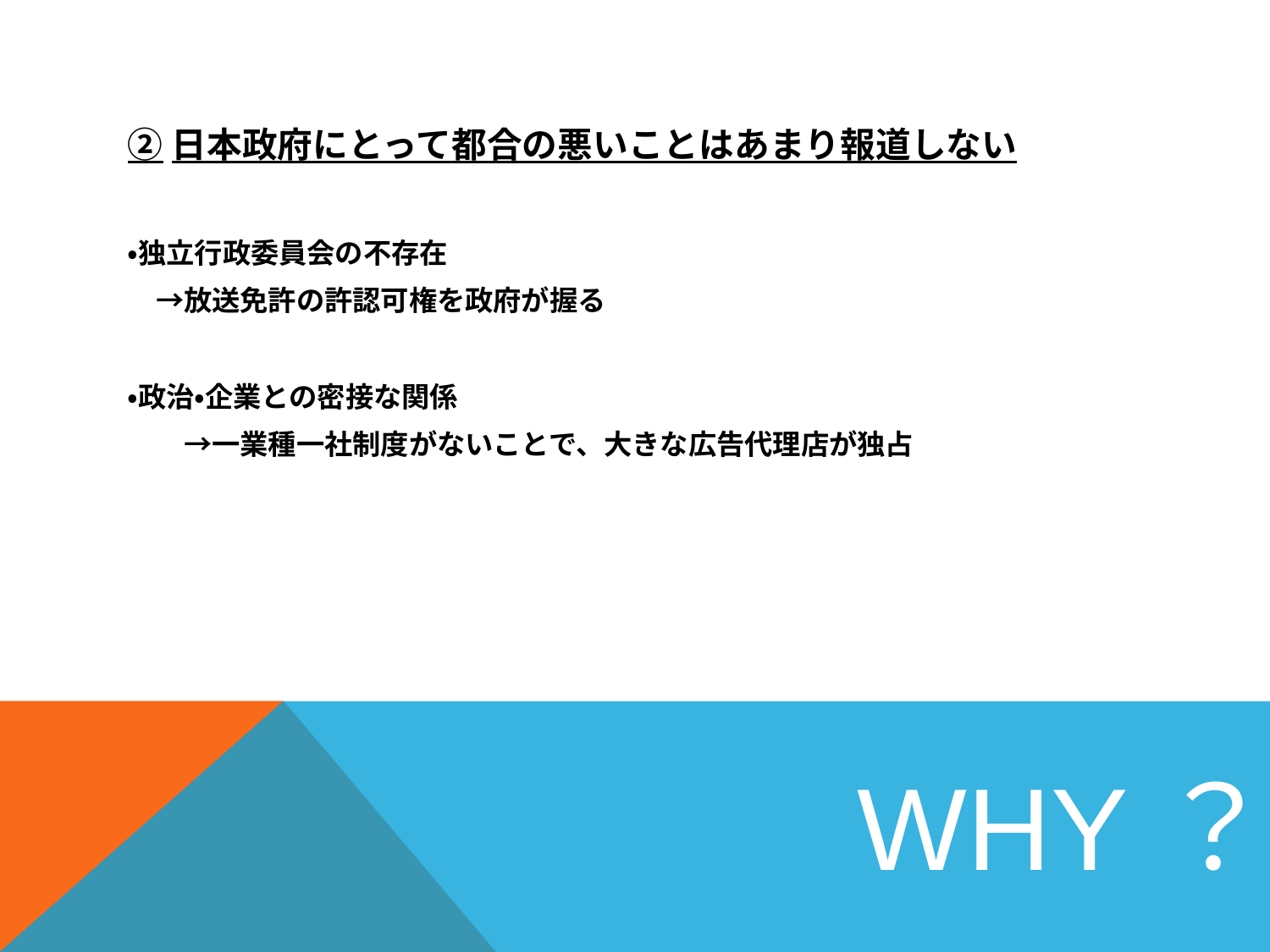

②日本政府にとって都合の悪いことはあまり報道しない

・独立行政委員会の不存在
　→放送免許の許認可権を政府が握る

・政治・企業との密接な関係
　　→一業種一社制度がないことで、大きな広告代理店が独占

Why？